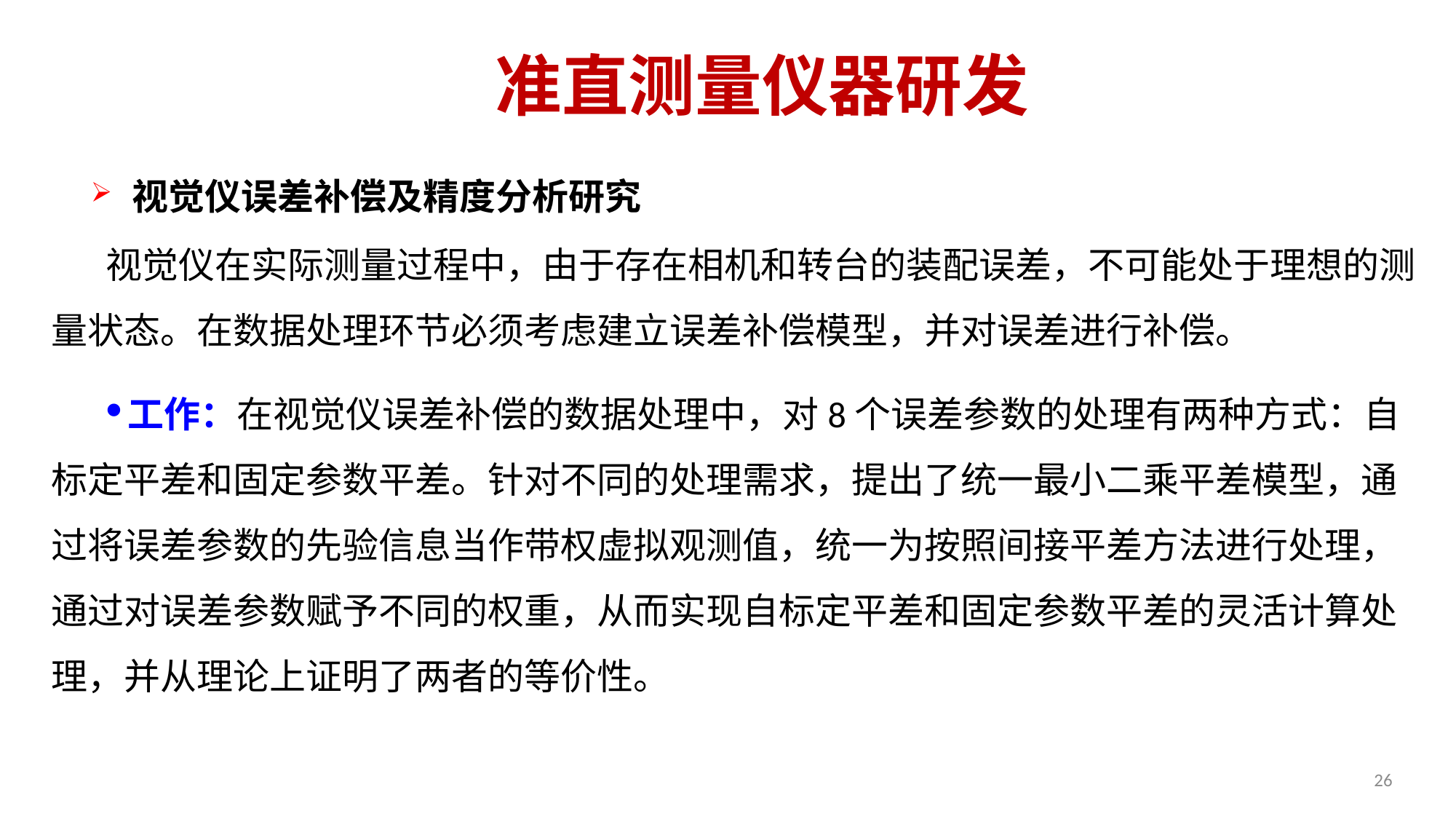

# 准直测量仪器研发
视觉仪误差补偿及精度分析研究
视觉仪在实际测量过程中，由于存在相机和转台的装配误差，不可能处于理想的测量状态。在数据处理环节必须考虑建立误差补偿模型，并对误差进行补偿。
工作：在视觉仪误差补偿的数据处理中，对8个误差参数的处理有两种方式：自标定平差和固定参数平差。针对不同的处理需求，提出了统一最小二乘平差模型，通过将误差参数的先验信息当作带权虚拟观测值，统一为按照间接平差方法进行处理，通过对误差参数赋予不同的权重，从而实现自标定平差和固定参数平差的灵活计算处理，并从理论上证明了两者的等价性。
26